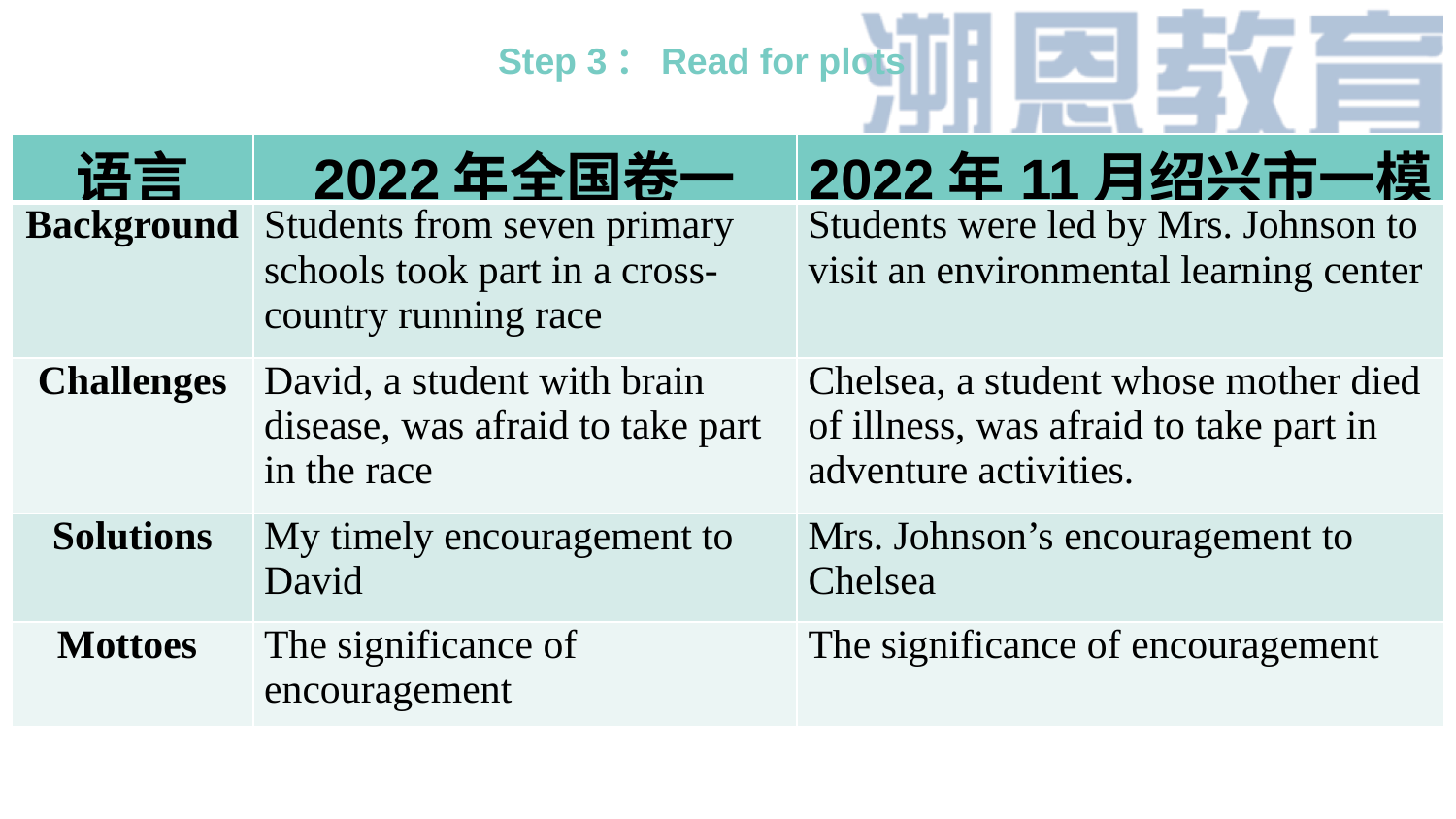

Step 3：Read for plots
| 语言 | 2022年全国卷一 | 2022年11月绍兴市一模 |
| --- | --- | --- |
| Background | Students from seven primary schools took part in a cross-country running race | Students were led by Mrs. Johnson to visit an environmental learning center |
| Challenges | David, a student with brain disease, was afraid to take part in the race | Chelsea, a student whose mother died of illness, was afraid to take part in adventure activities. |
| Solutions | My timely encouragement to David | Mrs. Johnson’s encouragement to Chelsea |
| Mottoes | The significance of encouragement | The significance of encouragement |